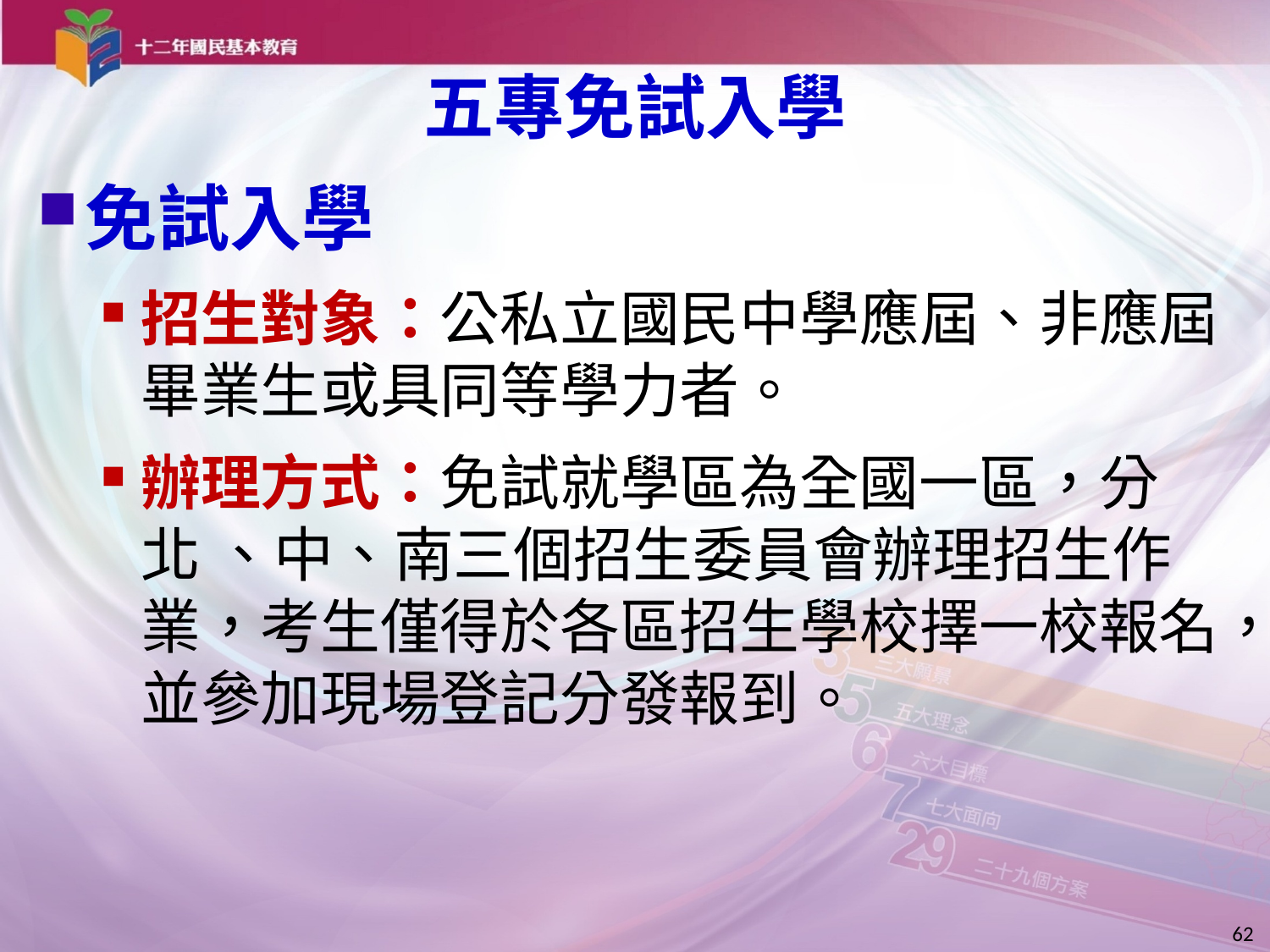

五專免試入學
免試入學
招生對象：公私立國民中學應屆、非應屆畢業生或具同等學力者。
辦理方式：免試就學區為全國一區，分 北 、中、南三個招生委員會辦理招生作業，考生僅得於各區招生學校擇一校報名，並參加現場登記分發報到。